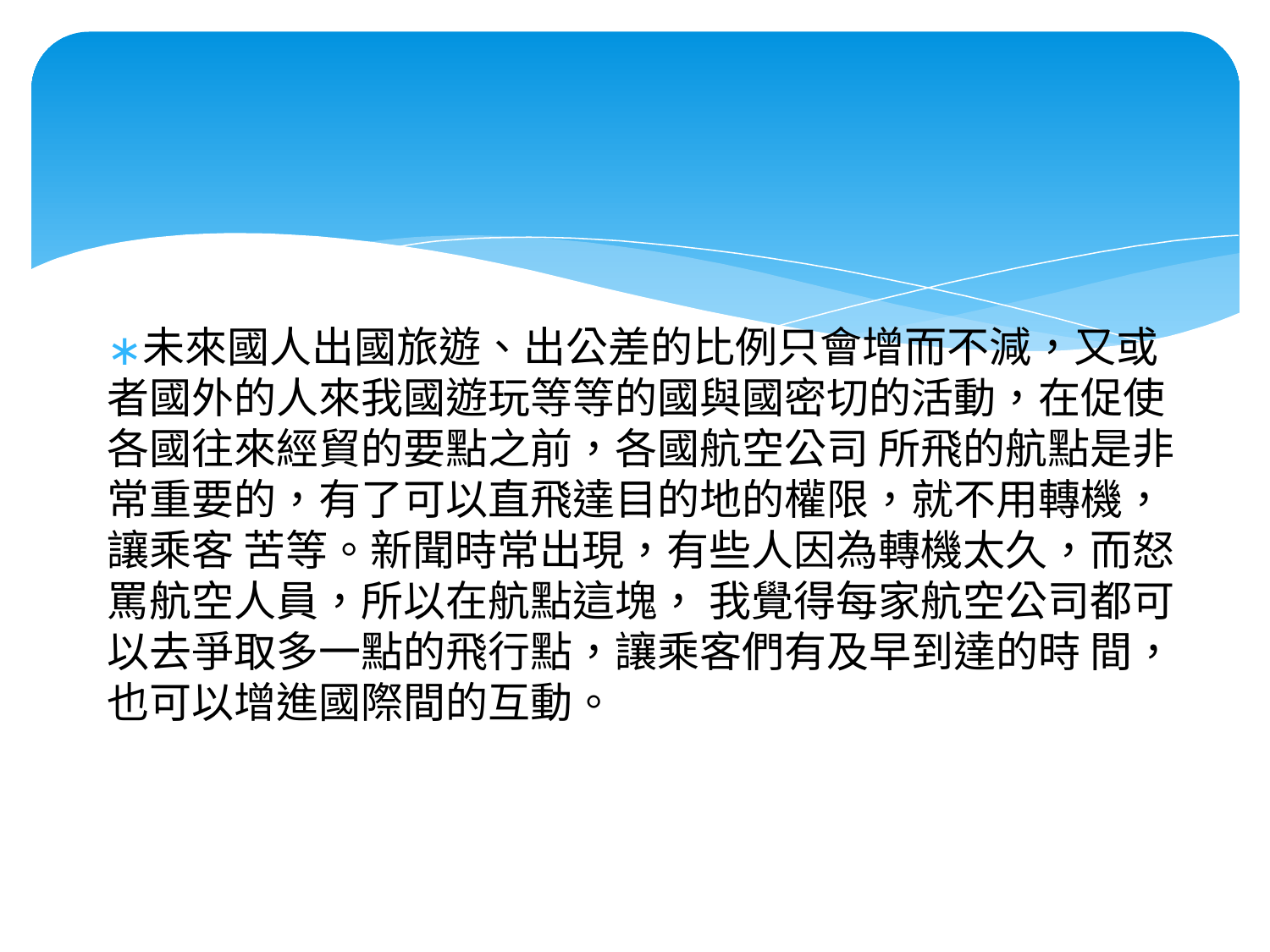

未來國人出國旅遊、出公差的比例只會增而不減，又或者國外的人來我國遊玩等等的國與國密切的活動，在促使各國往來經貿的要點之前，各國航空公司 所飛的航點是非常重要的，有了可以直飛達目的地的權限，就不用轉機，讓乘客 苦等。新聞時常出現，有些人因為轉機太久，而怒罵航空人員，所以在航點這塊， 我覺得每家航空公司都可以去爭取多一點的飛行點，讓乘客們有及早到達的時 間，也可以增進國際間的互動。